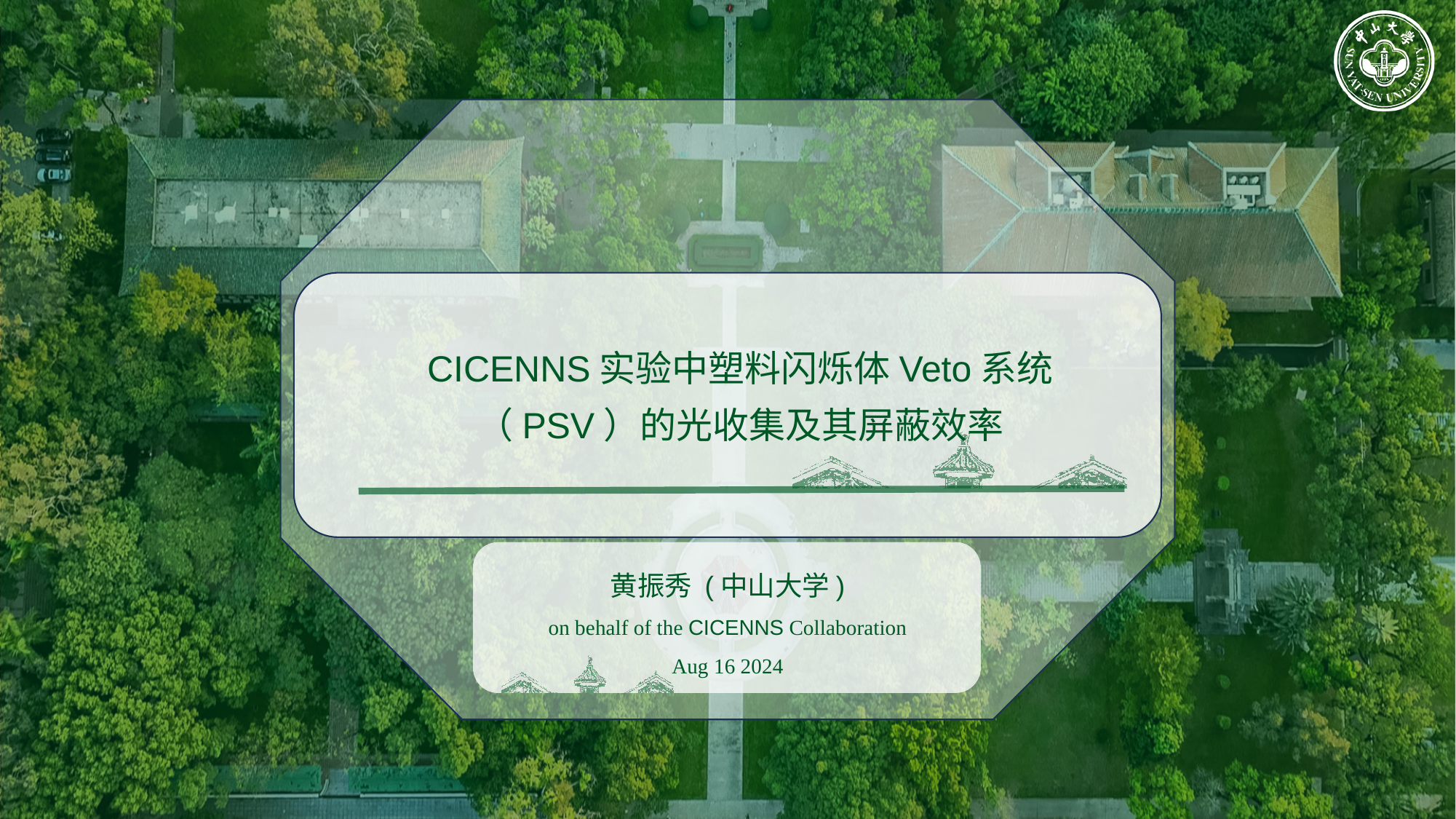

# CICENNS实验中塑料闪烁体Veto系统（PSV）的光收集及其屏蔽效率
黄振秀 (中山大学)
on behalf of the CICENNS Collaboration
Aug 16 2024